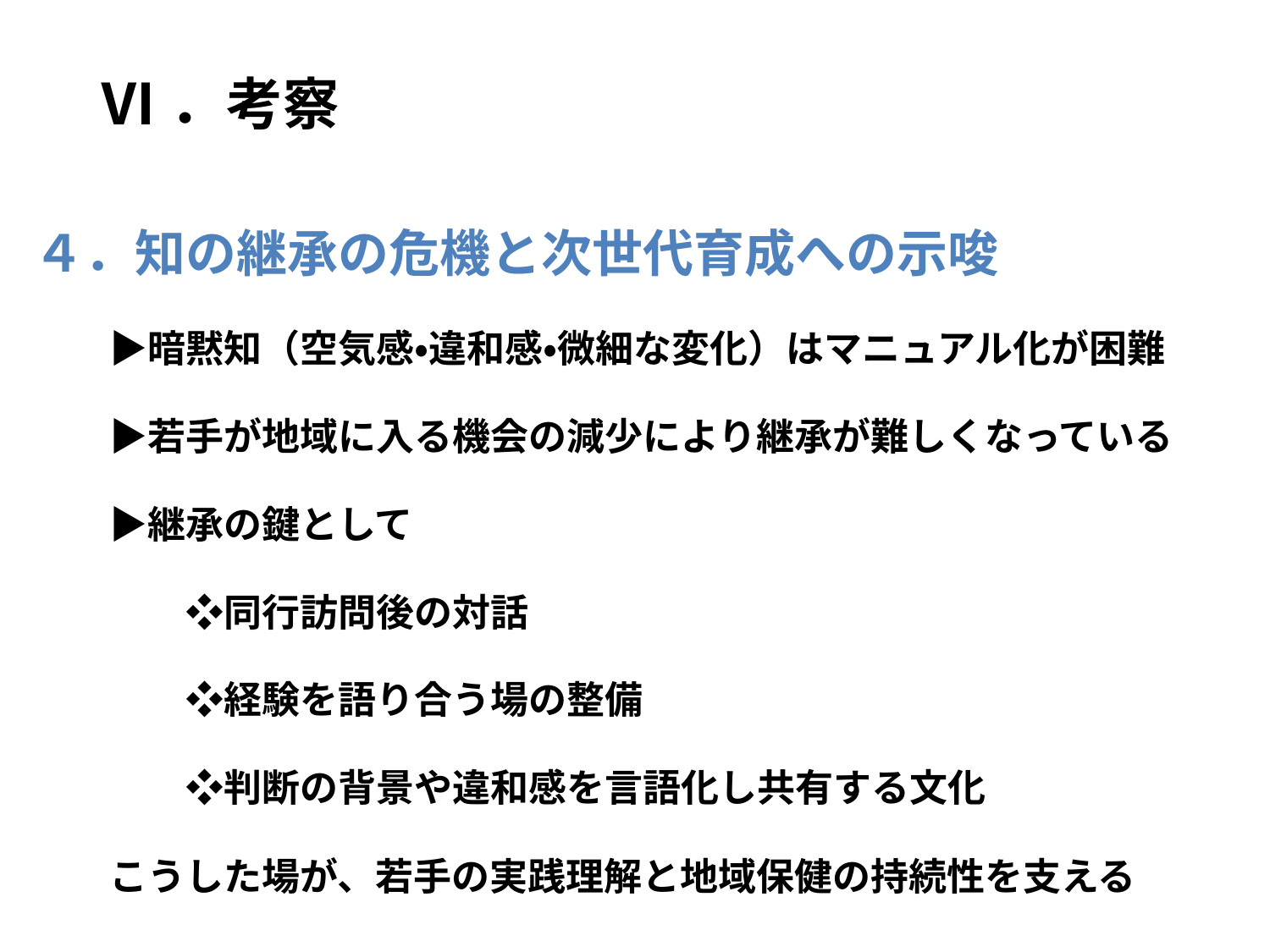

# Ⅵ．考察
４．知の継承の危機と次世代育成への示唆
　　▶暗黙知（空気感・違和感・微細な変化）はマニュアル化が困難
　　▶若手が地域に入る機会の減少により継承が難しくなっている
　　▶継承の鍵として
　　　　❖同行訪問後の対話
　　　　❖経験を語り合う場の整備
　　　　❖判断の背景や違和感を言語化し共有する文化
　　こうした場が、若手の実践理解と地域保健の持続性を支える